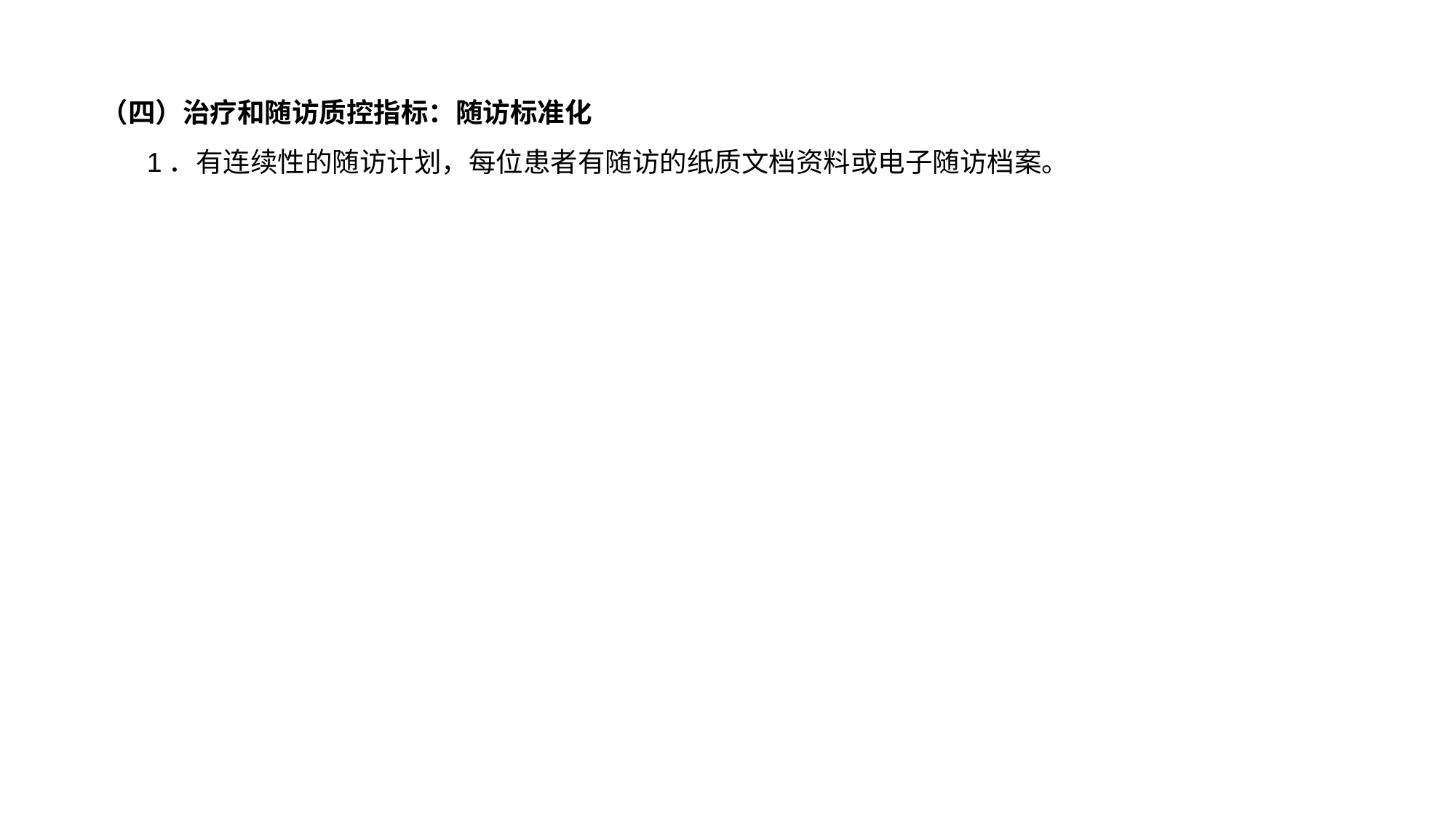

（四）治疗和随访质控指标：随访标准化
      1．有连续性的随访计划，每位患者有随访的纸质文档资料或电子随访档案。